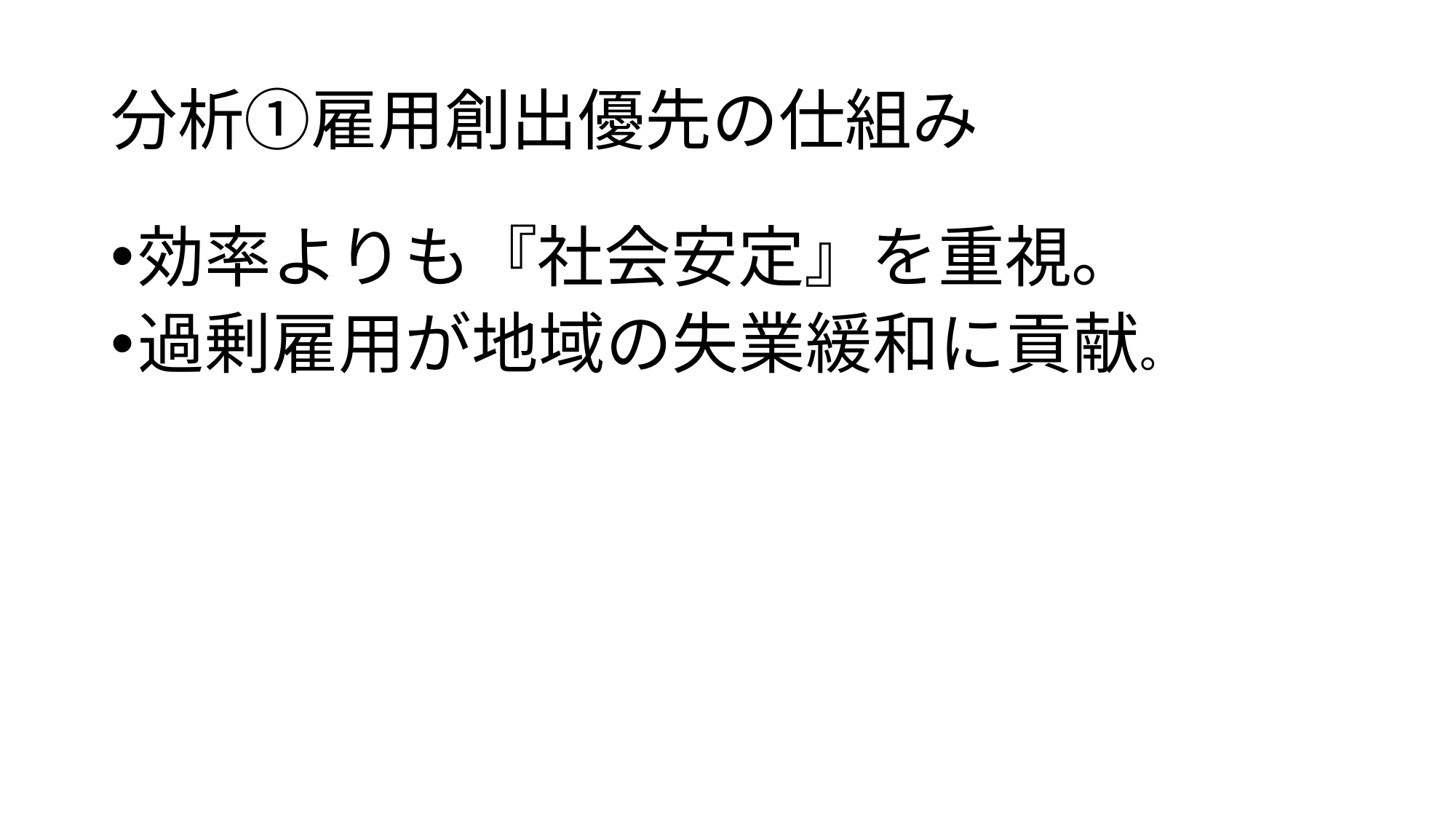

# 分析①雇用創出優先の仕組み
効率よりも『社会安定』を重視。
過剰雇用が地域の失業緩和に貢献。